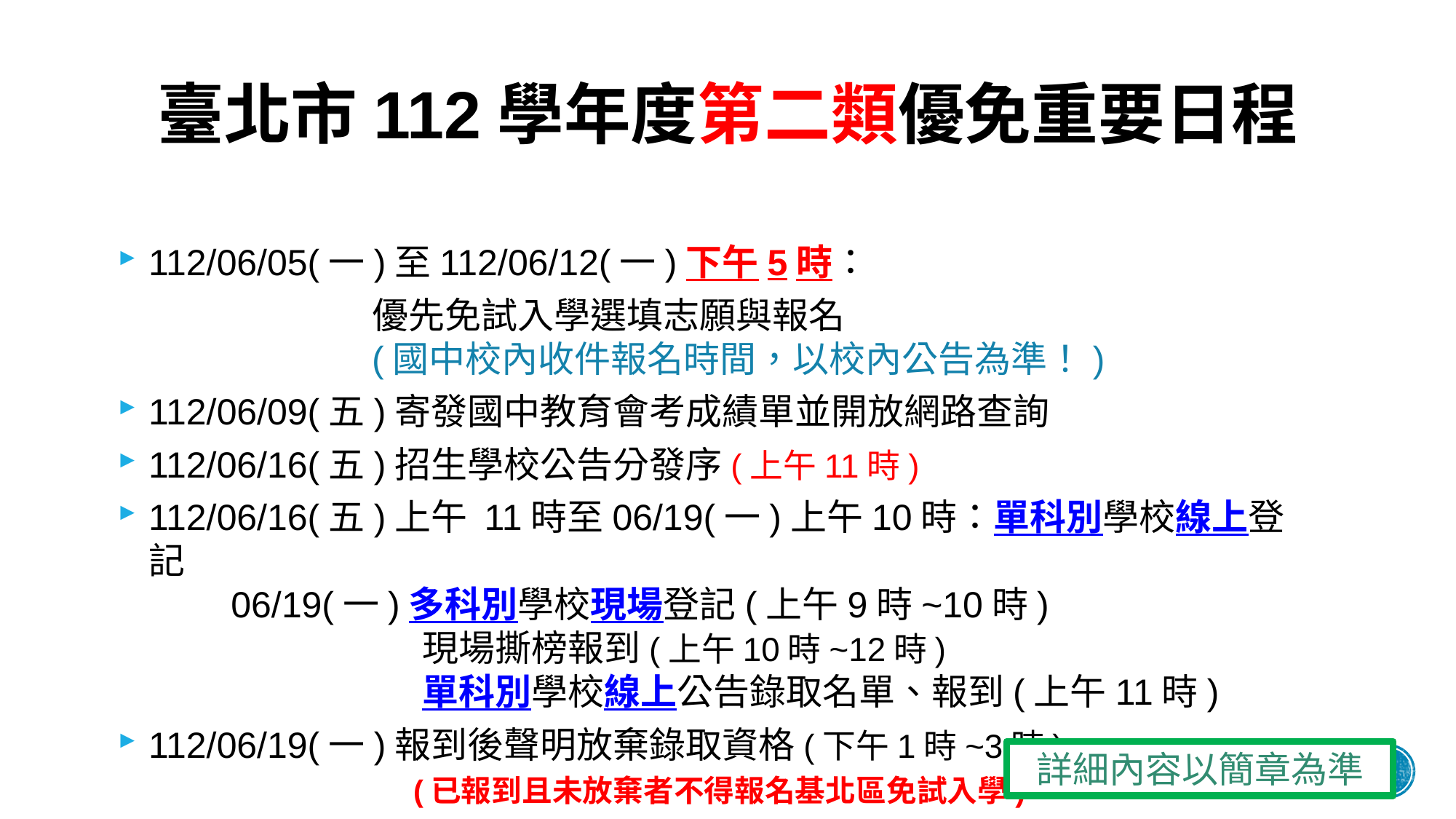

# 臺北市112學年度第二類優免重要日程
112/06/05(一)至112/06/12(一)下午5時：
優先免試入學選填志願與報名
(國中校內收件報名時間，以校內公告為準！)
112/06/09(五)寄發國中教育會考成績單並開放網路查詢
112/06/16(五)招生學校公告分發序(上午11時)
112/06/16(五)上午 11時至06/19(一)上午10時：單科別學校線上登記
         06/19(一)多科別學校現場登記(上午9時~10時)
                          現場撕榜報到(上午10時~12時)
                          單科別學校線上公告錄取名單、報到(上午11時)
112/06/19(一)報到後聲明放棄錄取資格(下午1時~3時)
                          (已報到且未放棄者不得報名基北區免試入學)
詳細內容以簡章為準